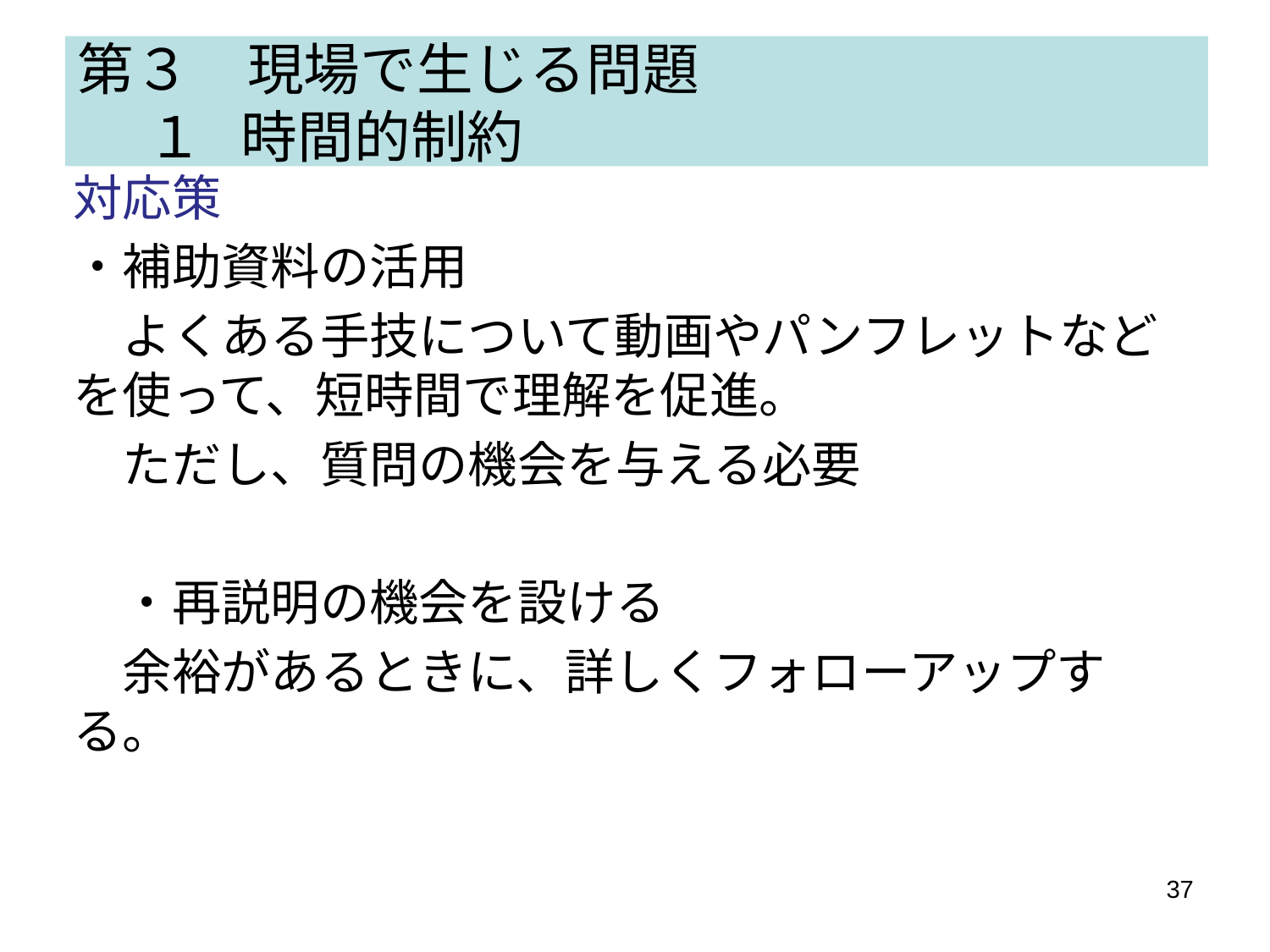

# 第３　現場で生じる問題 　 １   時間的制約
対応策
・補助資料の活用
　よくある手技について動画やパンフレットなどを使って、短時間で理解を促進。
　ただし、質問の機会を与える必要

　・再説明の機会を設ける
　余裕があるときに、詳しくフォローアップする。

37